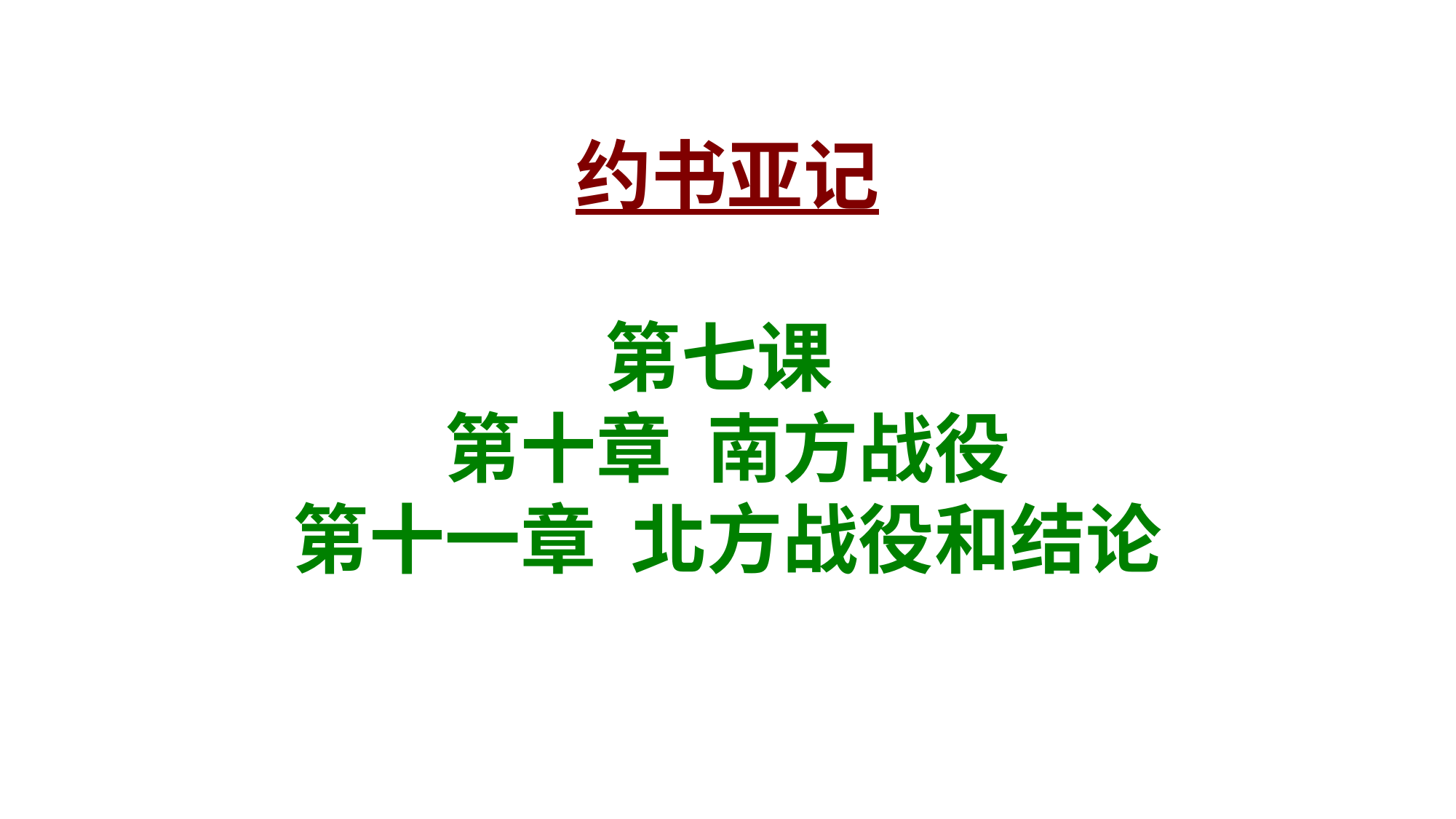

# 约书亚记 第七课 第十章  南方战役 第十一章  北方战役和结论